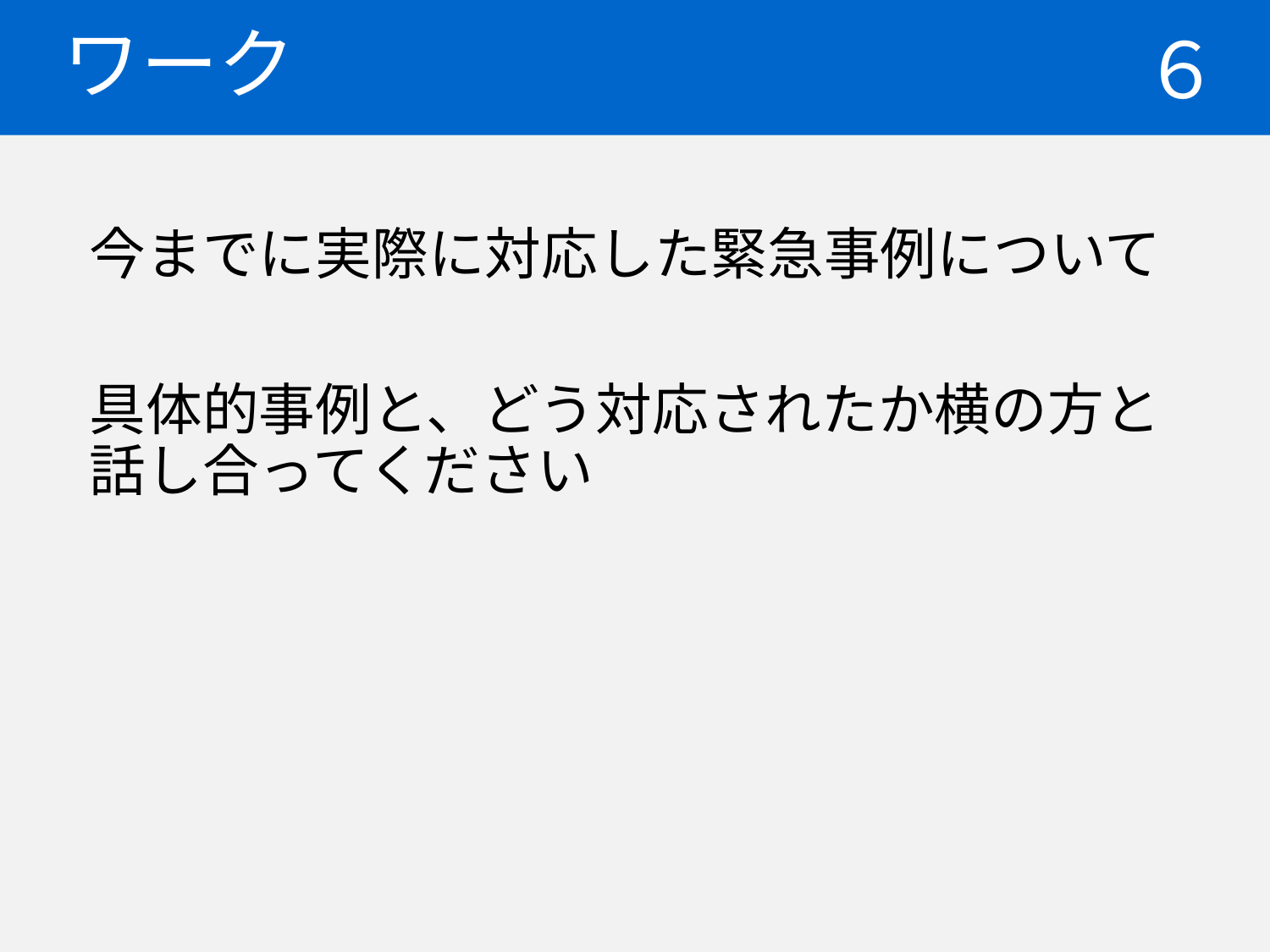

# ワーク
６
今までに実際に対応した緊急事例について

具体的事例と、どう対応されたか横の方と話し合ってください